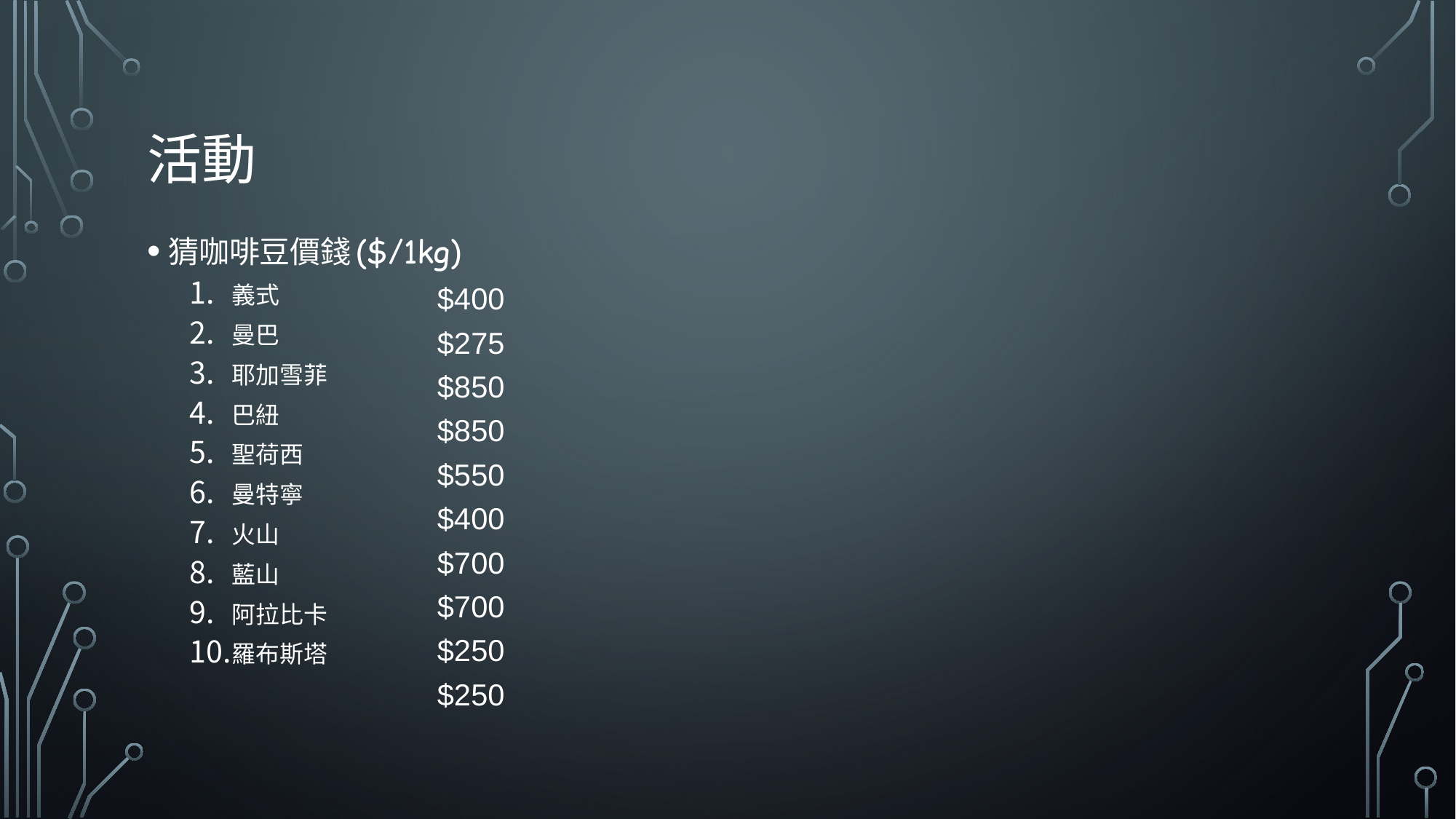

# 活動
猜咖啡豆價錢($/1kg)
義式
曼巴
耶加雪菲
巴紐
聖荷西
曼特寧
火山
藍山
阿拉比卡
羅布斯塔

$400
$275
$850
$850
$550
$400
$700
$700
$250
$250